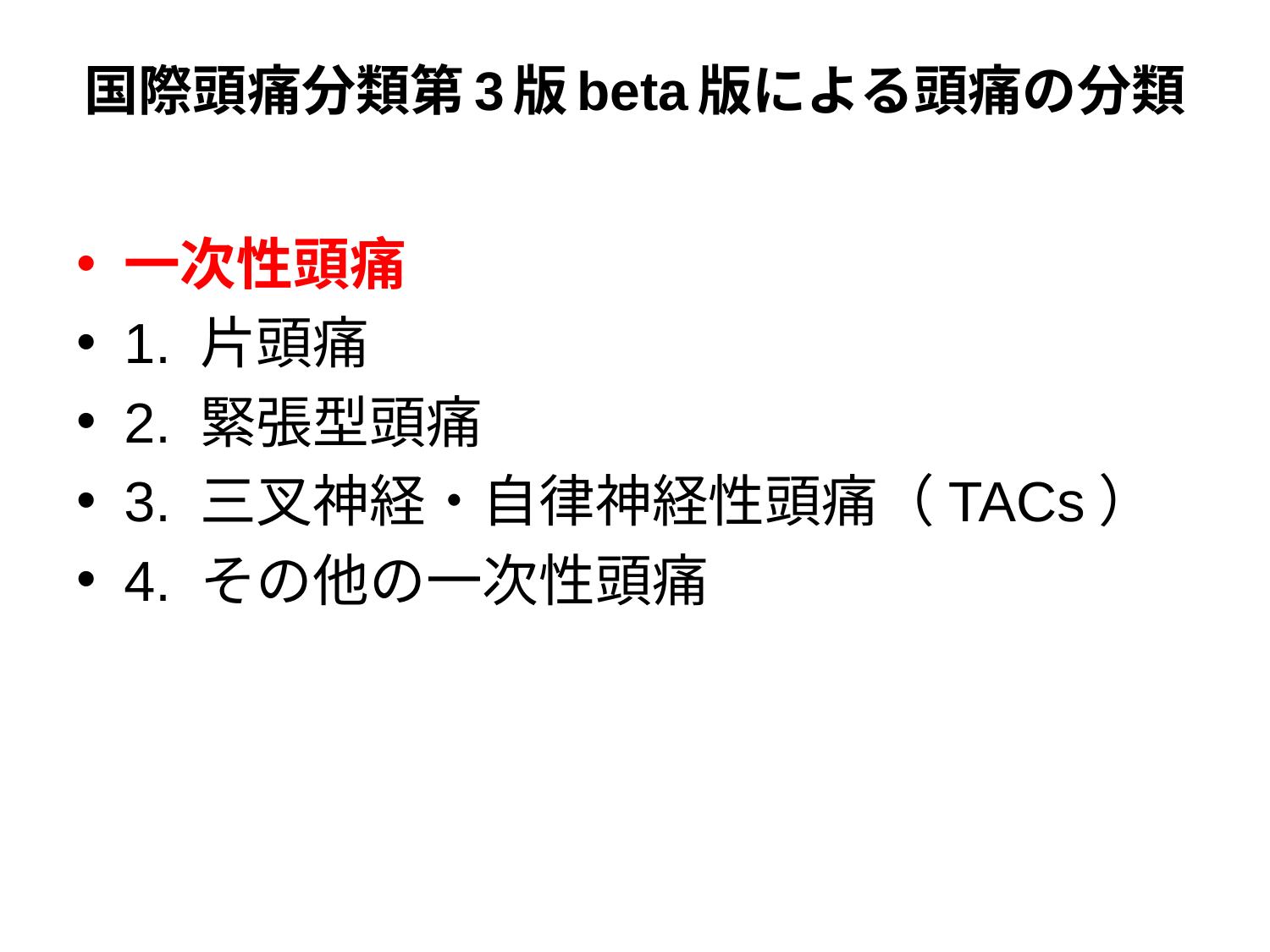

# 国際頭痛分類第3版beta版による頭痛の分類
一次性頭痛
1. 片頭痛
2. 緊張型頭痛
3. 三叉神経・自律神経性頭痛（TACs）
4. その他の一次性頭痛